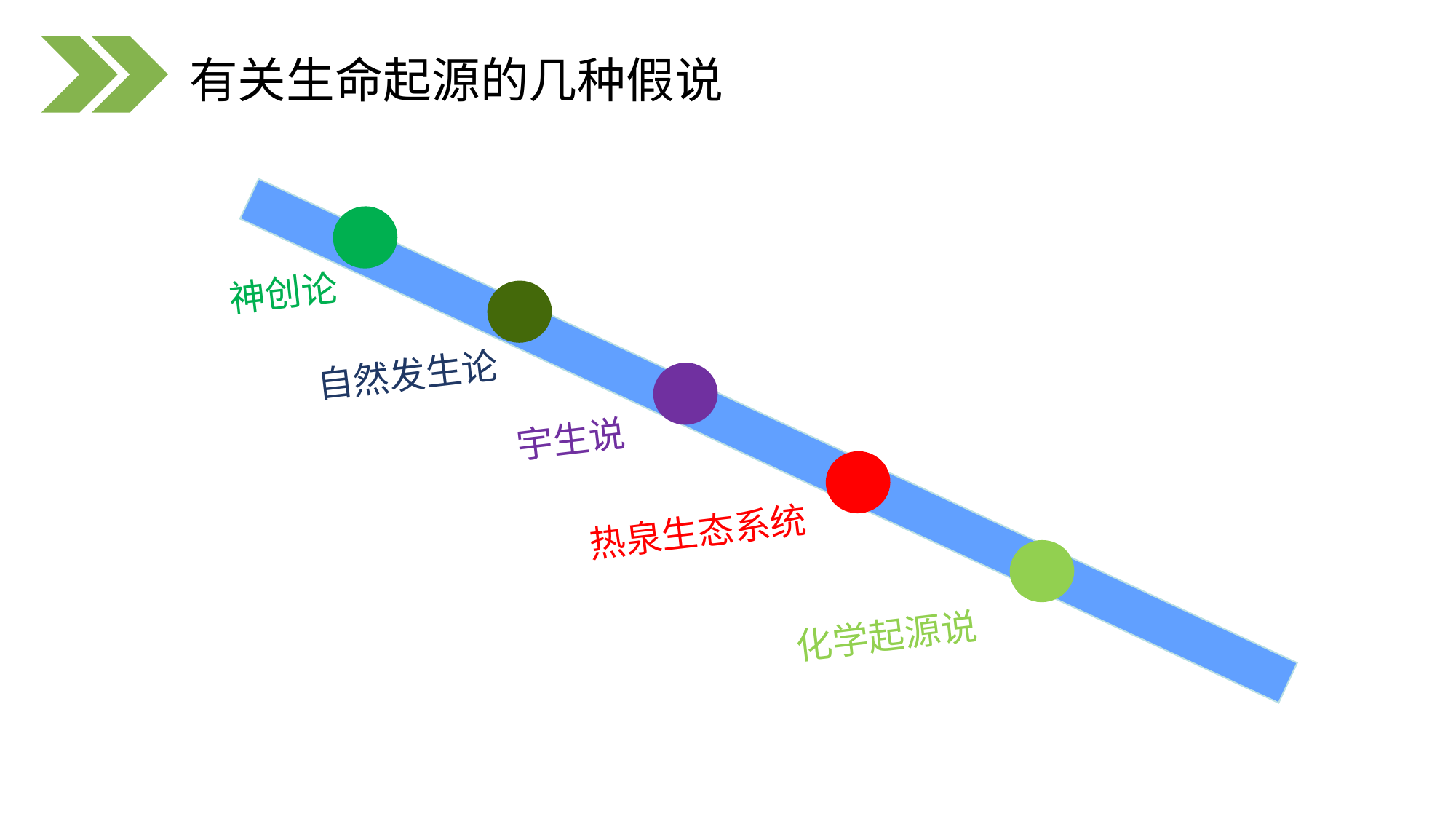

有关生命起源的几种假说

神创论

自然发生论

宇生说

热泉生态系统

化学起源说